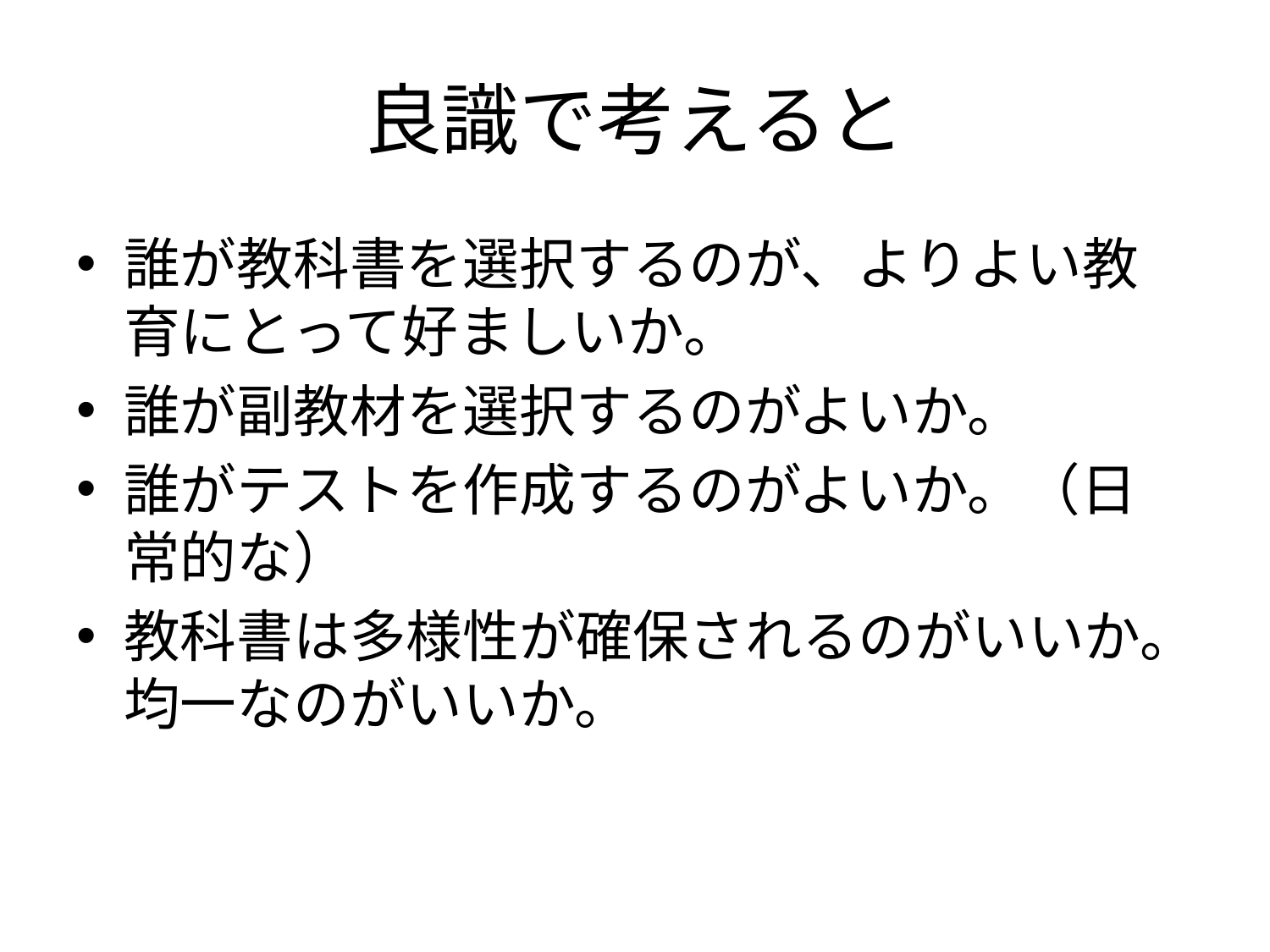

# 良識で考えると
誰が教科書を選択するのが、よりよい教育にとって好ましいか。
誰が副教材を選択するのがよいか。
誰がテストを作成するのがよいか。（日常的な）
教科書は多様性が確保されるのがいいか。均一なのがいいか。